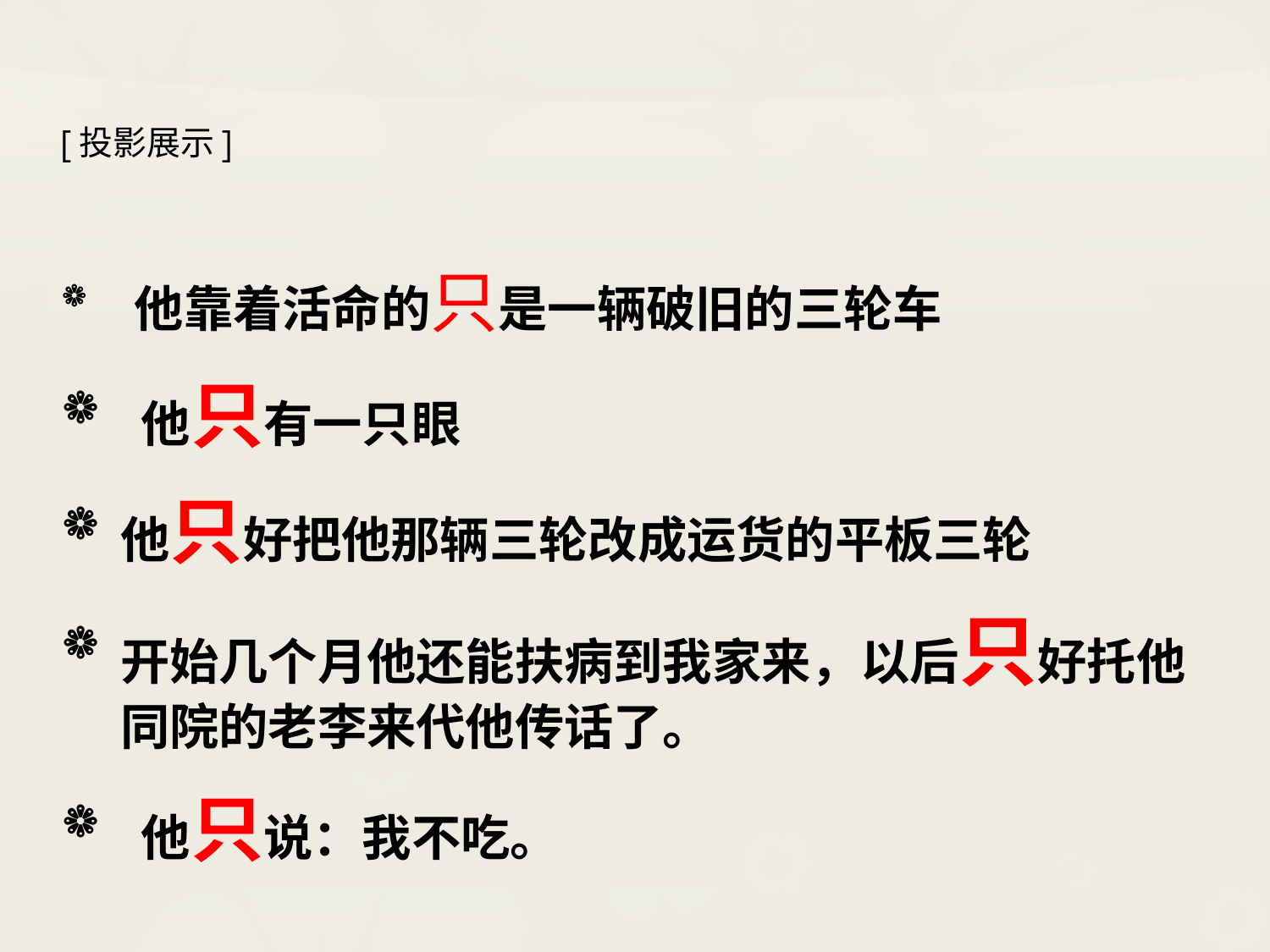

[投影展示]

 他靠着活命的只是一辆破旧的三轮车
 他只有一只眼
他只好把他那辆三轮改成运货的平板三轮
开始几个月他还能扶病到我家来，以后只好托他同院的老李来代他传话了。
 他只说：我不吃。